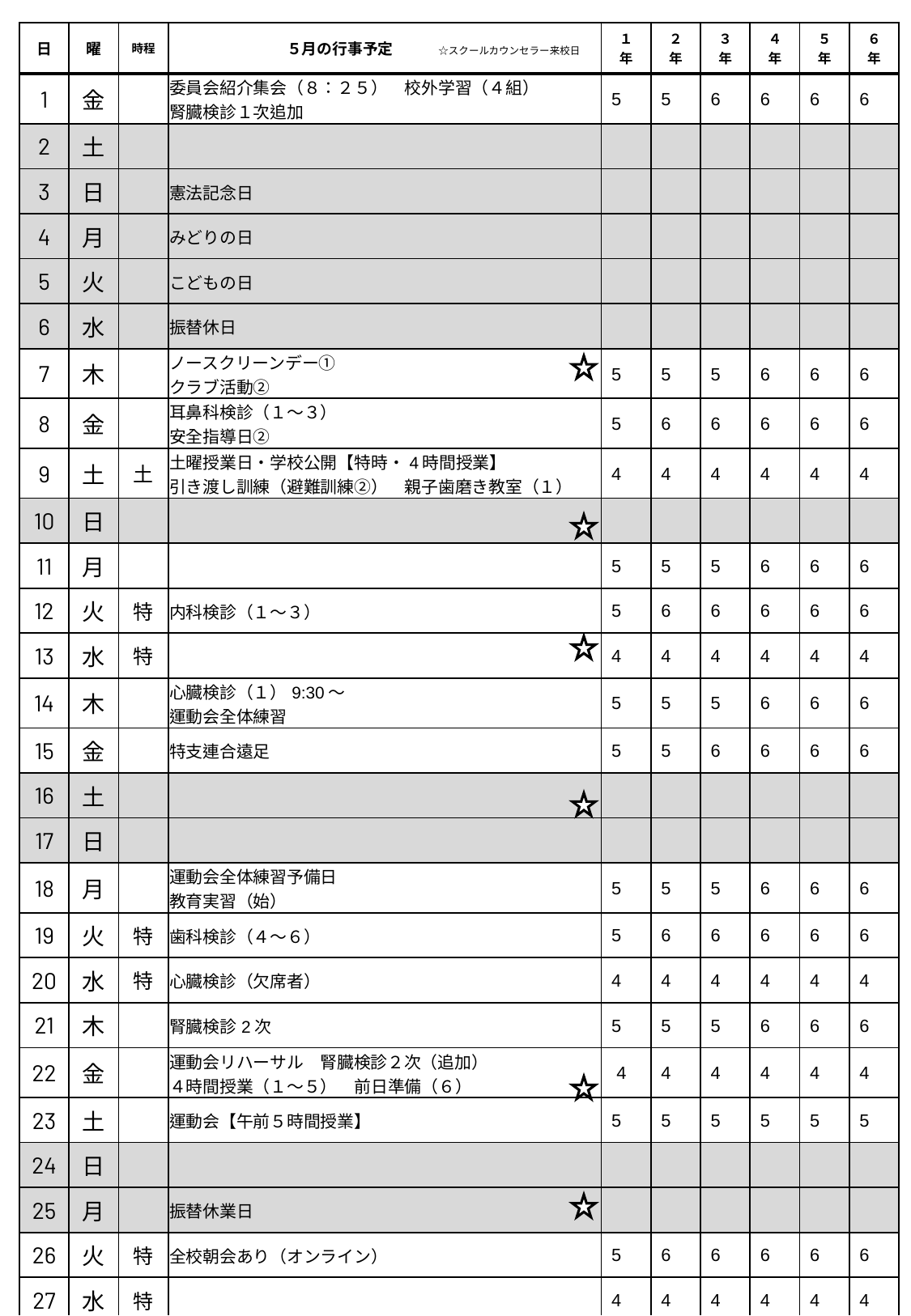

| 日 | 曜 | 時程 | ５月の行事予定　　　☆スクールカウンセラー来校日 | １年 | ２年 | ３年 | ４年 | ５年 | ６年 |
| --- | --- | --- | --- | --- | --- | --- | --- | --- | --- |
| 1 | 金 |  | 委員会紹介集会（８：２５）　校外学習（４組） 腎臓検診１次追加 | 5 | 5 | 6 | 6 | 6 | 6 |
| 2 | 土 |  |  |  |  |  |  |  |  |
| 3 | 日 |  | 憲法記念日 |  |  |  |  |  |  |
| 4 | 月 |  | みどりの日 |  |  |  |  |  |  |
| 5 | 火 |  | こどもの日 |  |  |  |  |  |  |
| 6 | 水 |  | 振替休日 |  |  |  |  |  |  |
| 7 | 木 |  | ノースクリーンデー① クラブ活動② | 5 | 5 | 5 | 6 | 6 | 6 |
| 8 | 金 |  | 耳鼻科検診（１～３） 安全指導日② | 5 | 6 | 6 | 6 | 6 | 6 |
| 9 | 土 | 土 | 土曜授業日・学校公開【特時・4時間授業】 引き渡し訓練（避難訓練②）　親子歯磨き教室（１） | 4 | 4 | 4 | 4 | 4 | 4 |
| 10 | 日 |  |  |  |  |  |  |  |  |
| 11 | 月 |  |  | 5 | 5 | 5 | 6 | 6 | 6 |
| 12 | 火 | 特 | 内科検診（１～３） | 5 | 6 | 6 | 6 | 6 | 6 |
| 13 | 水 | 特 |  | 4 | 4 | 4 | 4 | 4 | 4 |
| 14 | 木 |  | 心臓検診（１）9:30～ 運動会全体練習 | 5 | 5 | 5 | 6 | 6 | 6 |
| 15 | 金 |  | 特支連合遠足 | 5 | 5 | 6 | 6 | 6 | 6 |
| 16 | 土 |  |  |  |  |  |  |  |  |
| 17 | 日 |  |  |  |  |  |  |  |  |
| 18 | 月 |  | 運動会全体練習予備日　 教育実習（始） | 5 | 5 | 5 | 6 | 6 | 6 |
| 19 | 火 | 特 | 歯科検診（４～６） | 5 | 6 | 6 | 6 | 6 | 6 |
| 20 | 水 | 特 | 心臓検診（欠席者） | 4 | 4 | 4 | 4 | 4 | 4 |
| 21 | 木 |  | 腎臓検診2次 | 5 | 5 | 5 | 6 | 6 | 6 |
| 22 | 金 |  | 運動会リハーサル　腎臓検診２次（追加） ４時間授業（１～５）　前日準備（６） | 4 | 4 | 4 | 4 | 4 | 4 |
| 23 | 土 |  | 運動会【午前５時間授業】 | 5 | 5 | 5 | 5 | 5 | 5 |
| 24 | 日 |  |  |  |  |  |  |  |  |
| 25 | 月 |  | 振替休業日 |  |  |  |  |  |  |
| 26 | 火 | 特 | 全校朝会あり（オンライン） | 5 | 6 | 6 | 6 | 6 | 6 |
| 27 | 水 | 特 |  | 4 | 4 | 4 | 4 | 4 | 4 |
| 28 | 木 |  | 委員会活動③【4年生5時間授業】 | 5 | 5 | 5 | 6 | 6 | 6 |
| 29 | 金 |  |  | 5 | 5 | 6 | 6 | 6 | 6 |
| 30 | 土 |  |  |  |  |  |  |  |  |
| 31 | 日 |  |  |  |  |  |  |  |  |